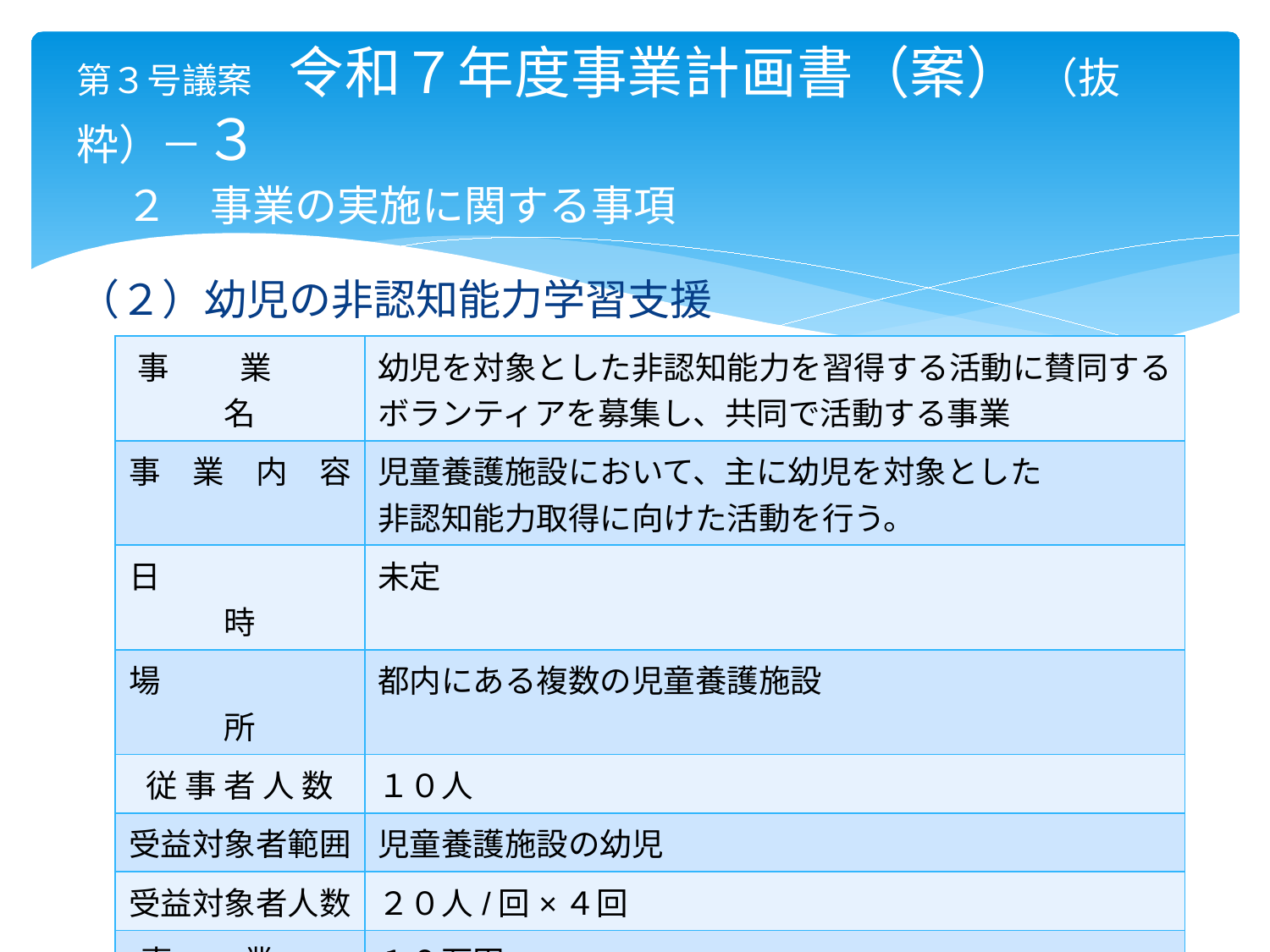

# 第３号議案　令和７年度事業計画書（案） （抜粋）－３ 　２　事業の実施に関する事項
（２）幼児の非認知能力学習支援

| 事　 　業 　　名 | 幼児を対象とした非認知能力を習得する活動に賛同する ボランティアを募集し、共同で活動する事業 |
| --- | --- |
| 事　業　内　容 | 児童養護施設において、主に幼児を対象とした 非認知能力取得に向けた活動を行う。 |
| 日　　　　　　時 | 未定 |
| 場　　　　　　所 | 都内にある複数の児童養護施設 |
| 従 事 者 人 数 | １０人 |
| 受益対象者範囲 | 児童養護施設の幼児 |
| 受益対象者人数 | ２０人/回×４回 |
| 事　　 業　　 費 | １０万円 |